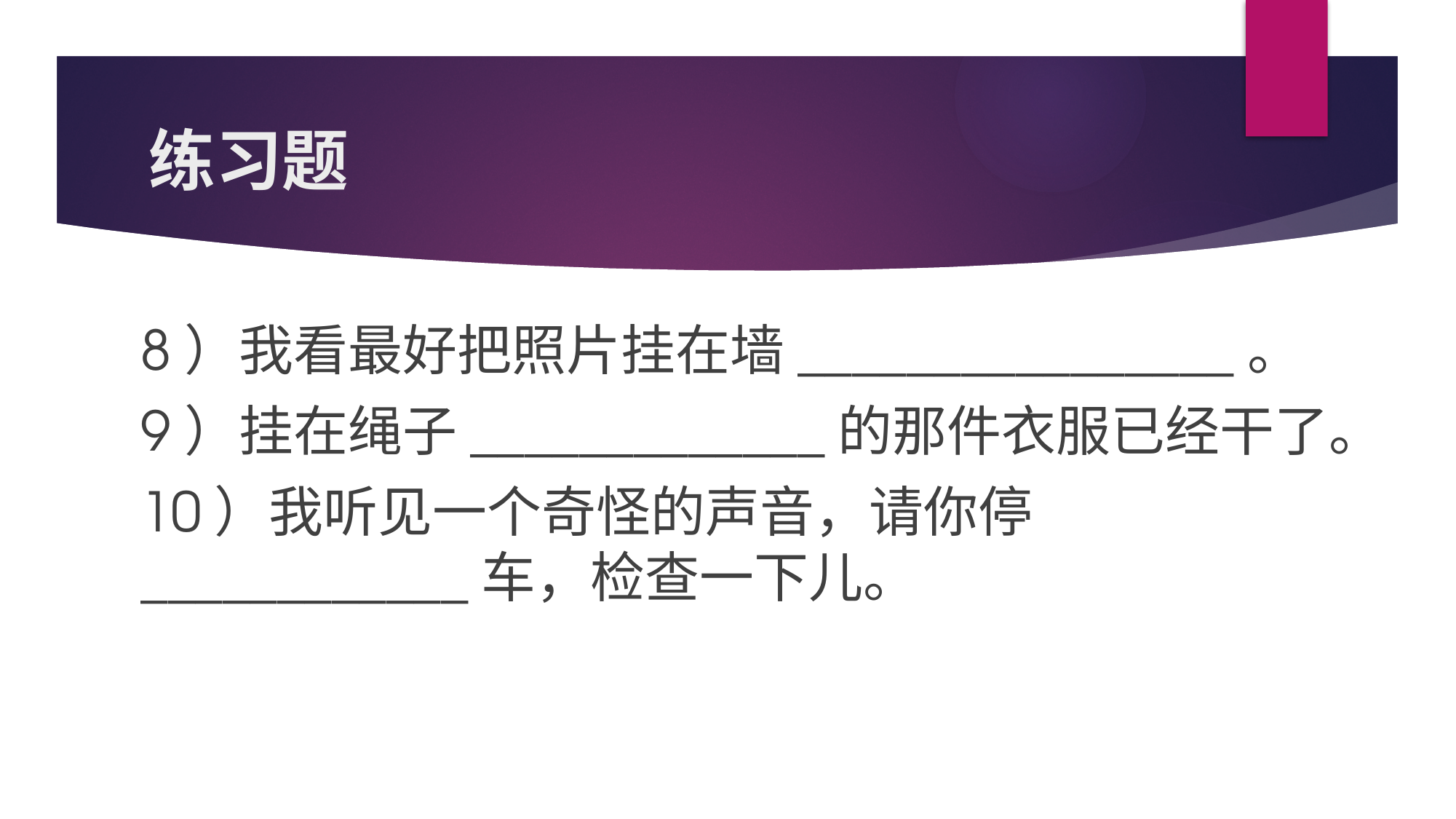

# 练习题
8）我看最好把照片挂在墙________________。
9）挂在绳子_____________的那件衣服已经干了。
10）我听见一个奇怪的声音，请你停____________车，检查一下儿。